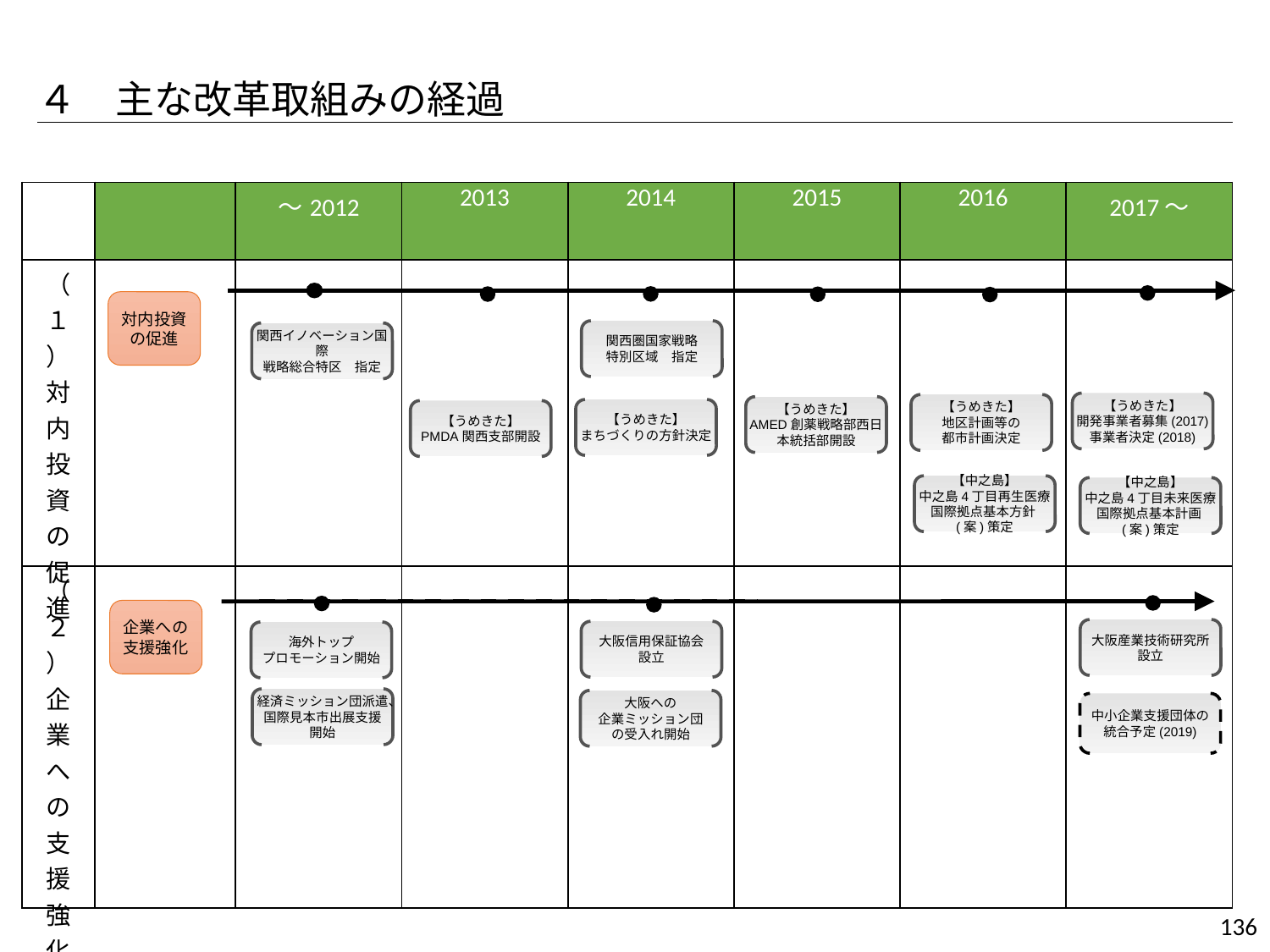

４　主な改革取組みの経過
|  |  | ～2012 | 2013 | 2014 | 2015 | 2016 | 2017～ |
| --- | --- | --- | --- | --- | --- | --- | --- |
| （１）対内投資の促進 |  |  |  |  |  |  |  |
| （２）企業への 支援強化 |  |  |  |  |  |  |  |

対内投資の促進
関西圏国家戦略
特別区域　指定
関西イノベーション国際
戦略総合特区　指定
【うめきた】
開発事業者募集(2017)
事業者決定(2018)
【うめきた】
地区計画等の
都市計画決定
【うめきた】
AMED創薬戦略部西日本統括部開設
【うめきた】
まちづくりの方針決定
【うめきた】
PMDA関西支部開設
【中之島】
中之島4丁目再生医療国際拠点基本方針(案)策定
【中之島】
中之島4丁目未来医療国際拠点基本計画(案)策定

大阪産業技術研究所
設立

大阪信用保証協会
設立
企業への
支援強化
海外トップ
プロモーション開始
経済ミッション団派遣、
国際見本市出展支援
開始
大阪への
企業ミッション団
の受入れ開始
中小企業支援団体の
統合予定(2019)
136